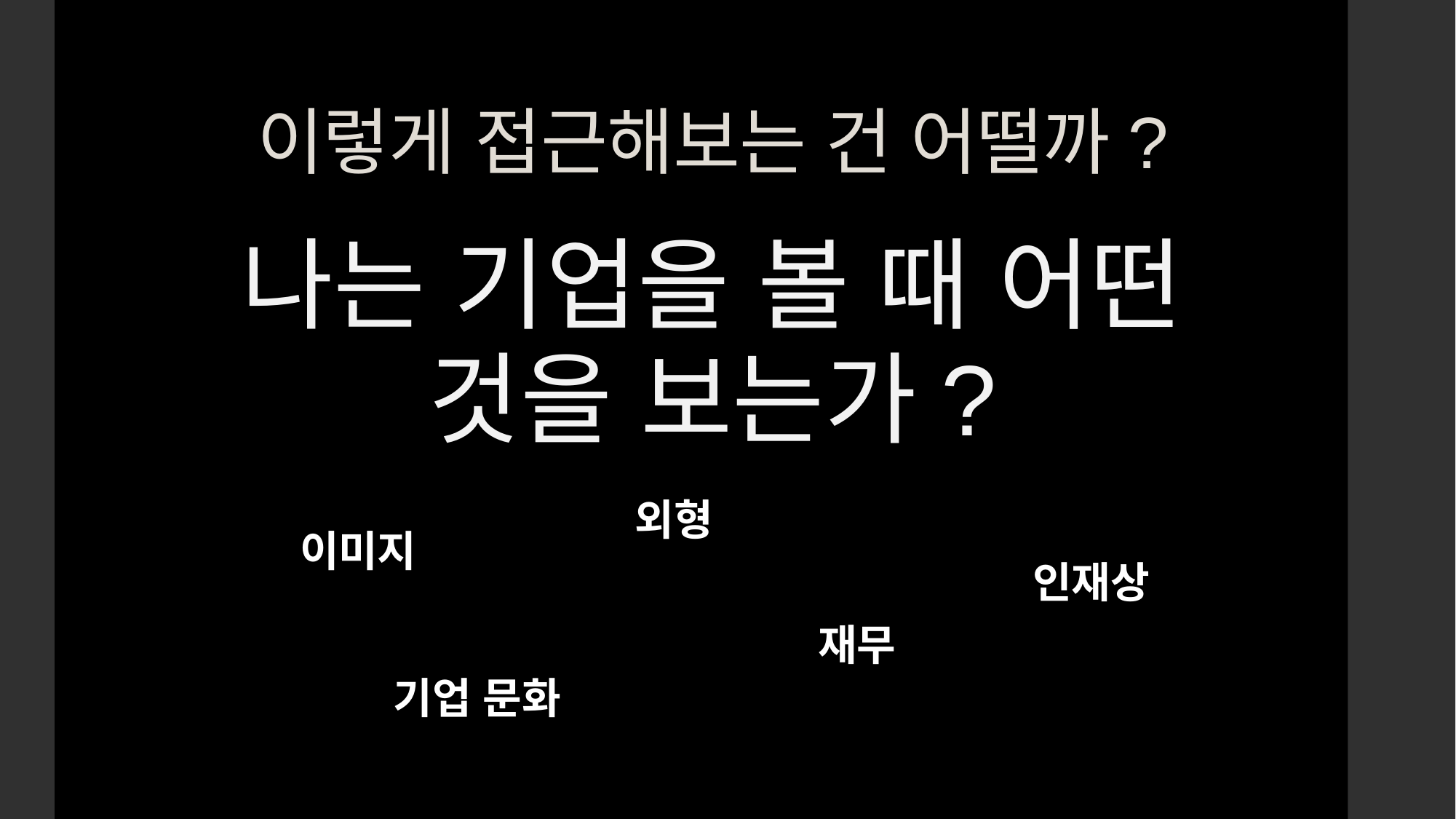

# 이렇게 접근해보는 건 어떨까?
나는 기업을 볼 때 어떤 것을 보는가?
외형
이미지
인재상
재무
기업 문화